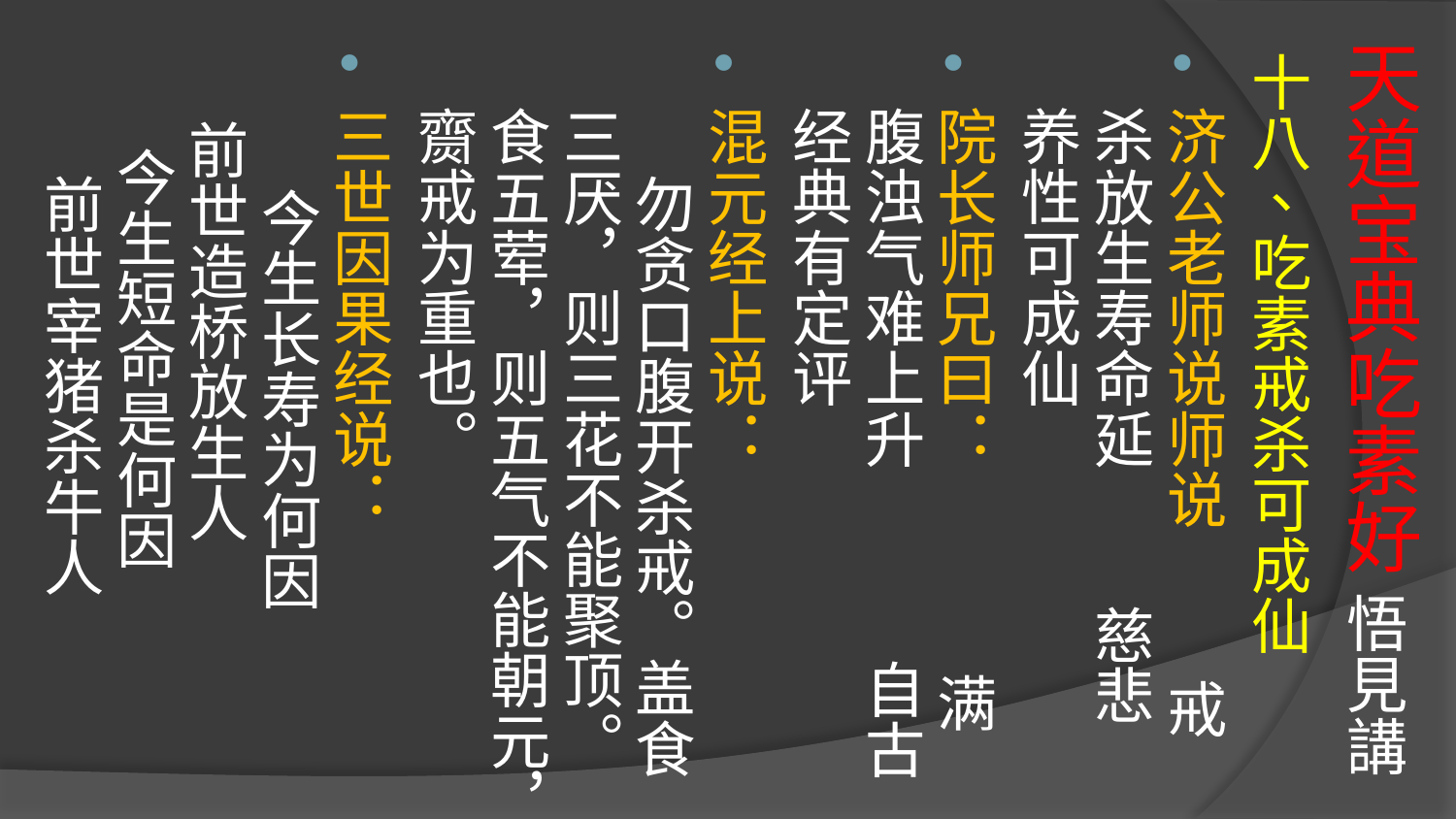

# 天道宝典吃素好 悟見講
十八、吃素戒杀可成仙
济公老师说师说           戒杀放生寿命延          慈悲养性可成仙
院长师兄曰：               满腹浊气难上升              自古经典有定评
混元经上说：                             勿贪口腹开杀戒。盖食三厌，则三花不能聚顶。食五荤，则五气不能朝元，齌戒为重也。
三世因果经说：                         今生长寿为何因              前世造桥放生人                     今生短命是何因                     前世宰猪杀牛人